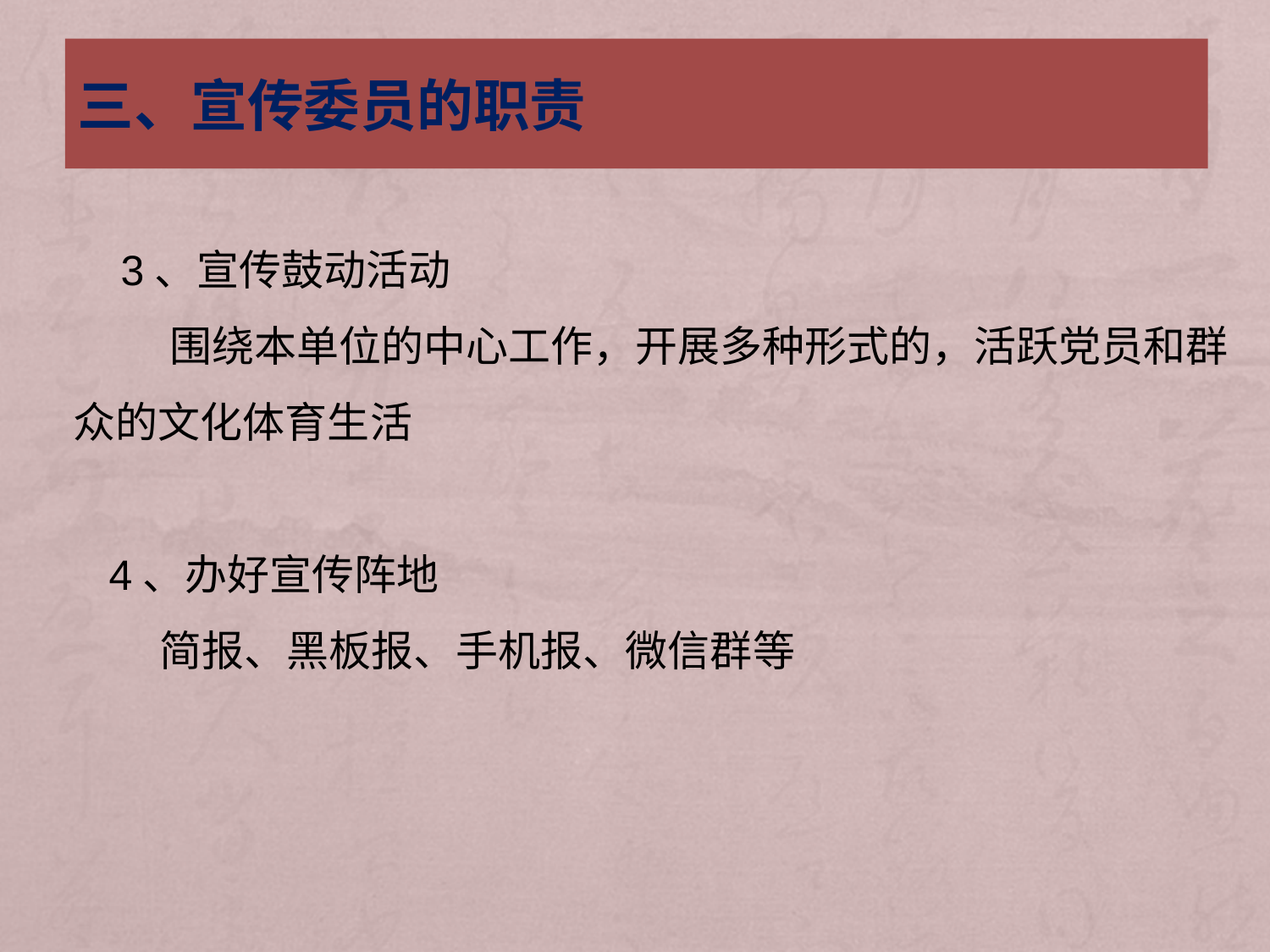

三、宣传委员的职责
    3、宣传鼓动活动
         围绕本单位的中心工作，开展多种形式的，活跃党员和群众的文化体育生活

   4、办好宣传阵地
        简报、黑板报、手机报、微信群等